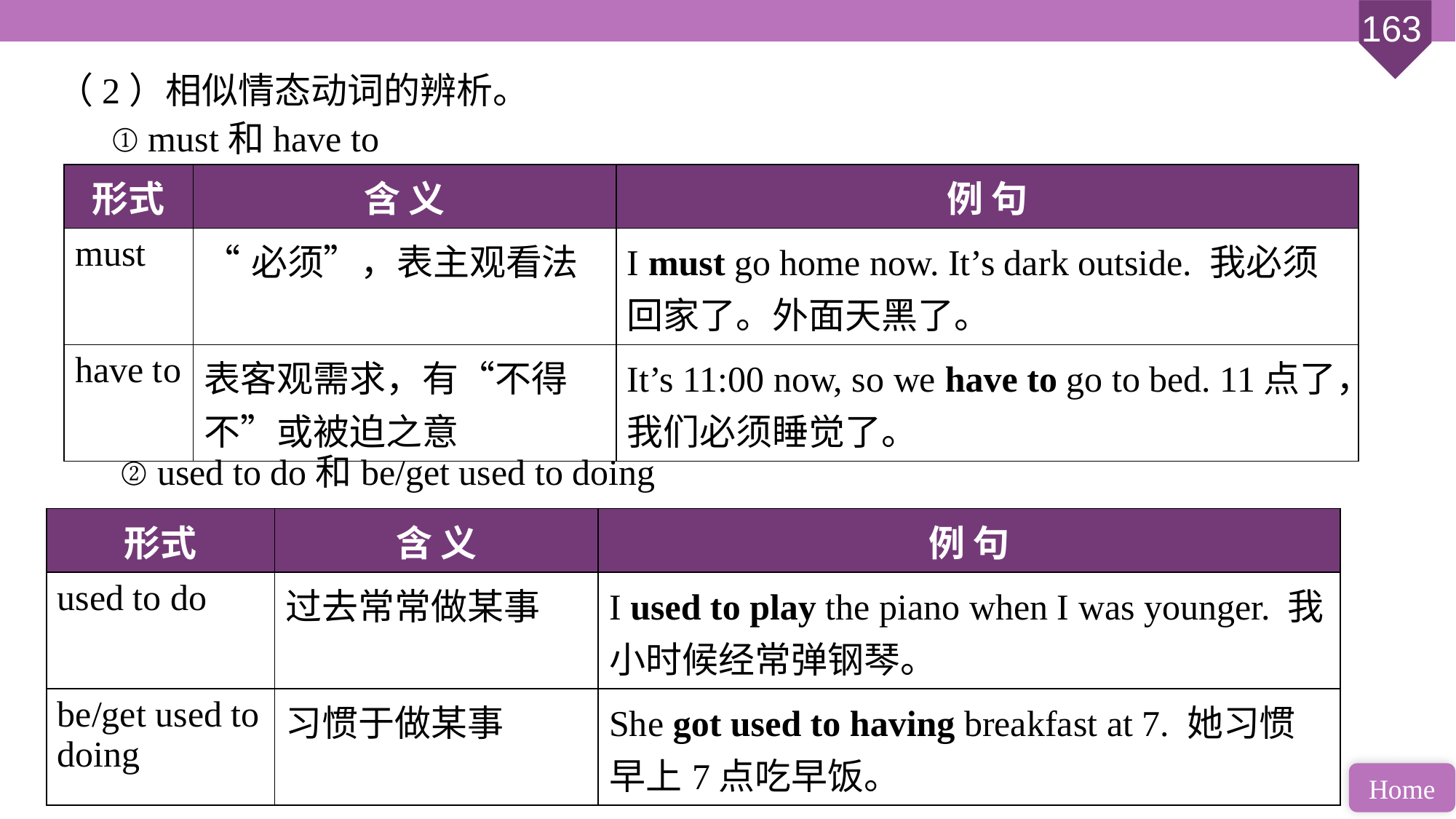

（2）相似情态动词的辨析。
      ① must和have to
| 形式 | 含 义 | 例 句 |
| --- | --- | --- |
| must | “必须”，表主观看法 | I must go home now. It’s dark outside. 我必须回家了。外面天黑了。 |
| have to | 表客观需求，有“不得不”或被迫之意 | It’s 11:00 now, so we have to go to bed. 11点了，我们必须睡觉了。 |
② used to do和be/get used to doing
| 形式 | 含 义 | 例 句 |
| --- | --- | --- |
| used to do | 过去常常做某事 | I used to play the piano when I was younger. 我小时候经常弹钢琴。 |
| be/get used to doing | 习惯于做某事 | She got used to having breakfast at 7. 她习惯早上7点吃早饭。 |